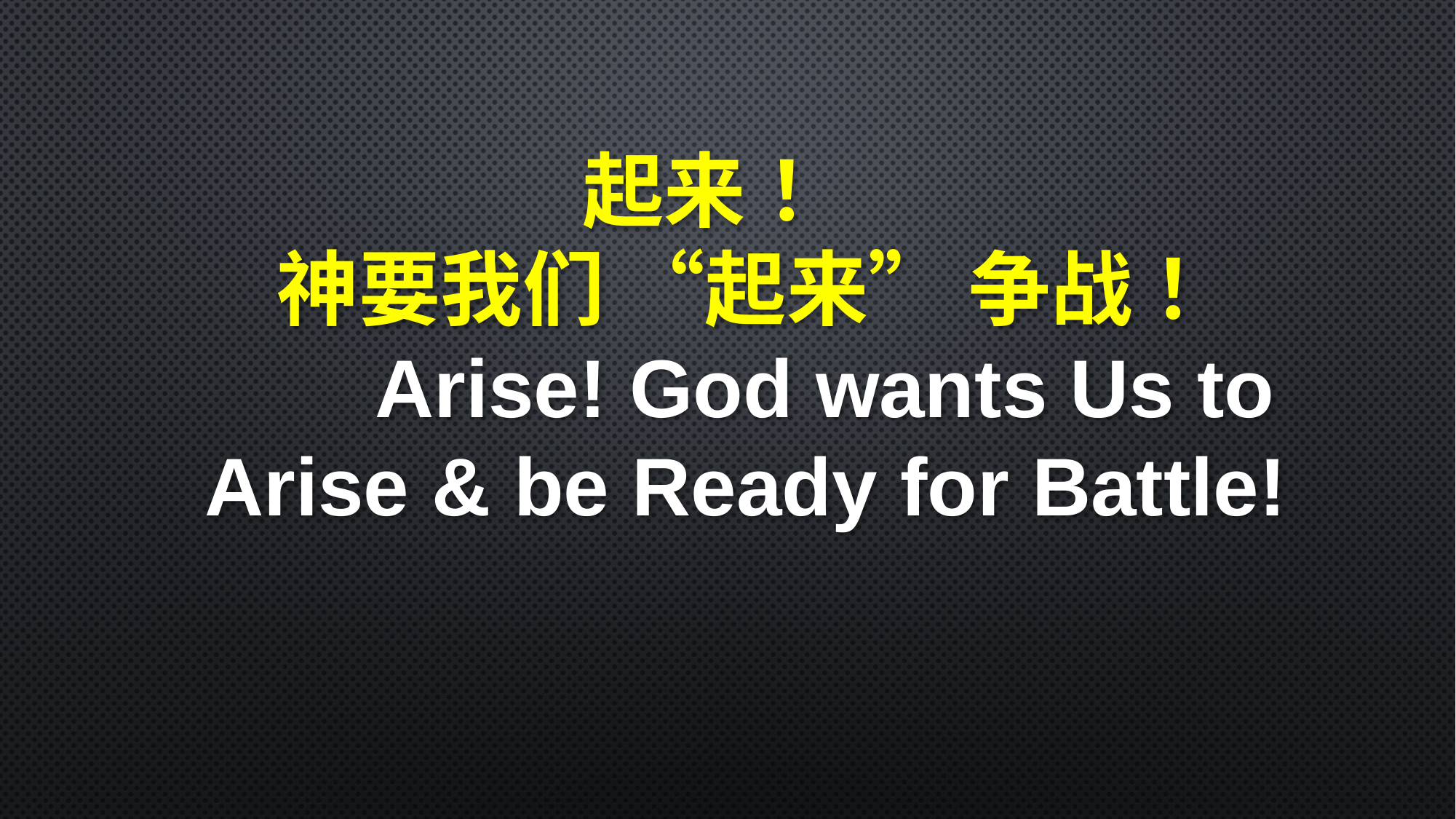

起来！
神要我们 “起来” 争战！
	Arise! God wants Us to Arise & be Ready for Battle!